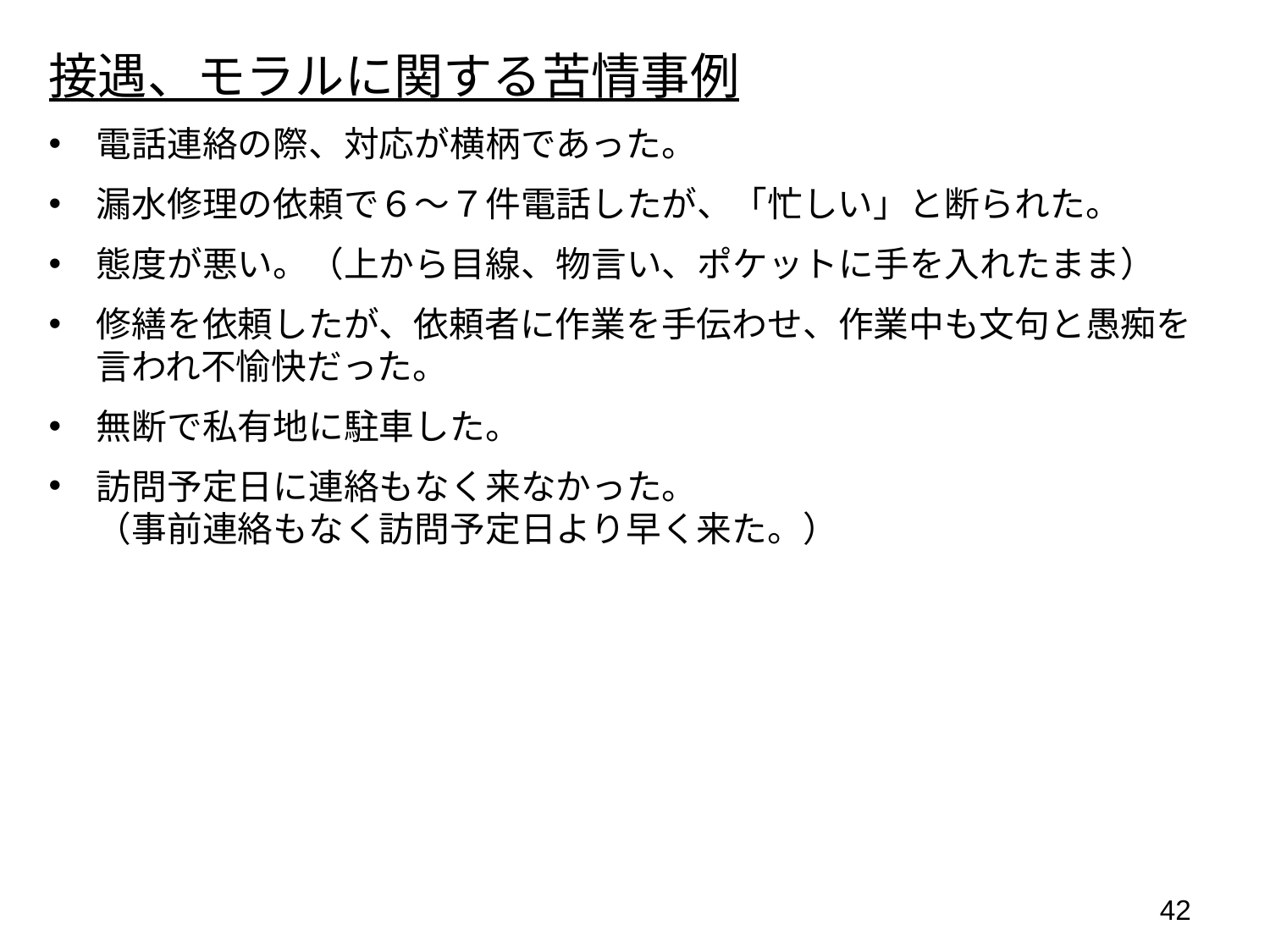

接遇、モラルに関する苦情事例
電話連絡の際、対応が横柄であった。
漏水修理の依頼で６～７件電話したが、「忙しい」と断られた。
態度が悪い。（上から目線、物言い、ポケットに手を入れたまま）
修繕を依頼したが、依頼者に作業を手伝わせ、作業中も文句と愚痴を言われ不愉快だった。
無断で私有地に駐車した。
訪問予定日に連絡もなく来なかった。
（事前連絡もなく訪問予定日より早く来た。）
42